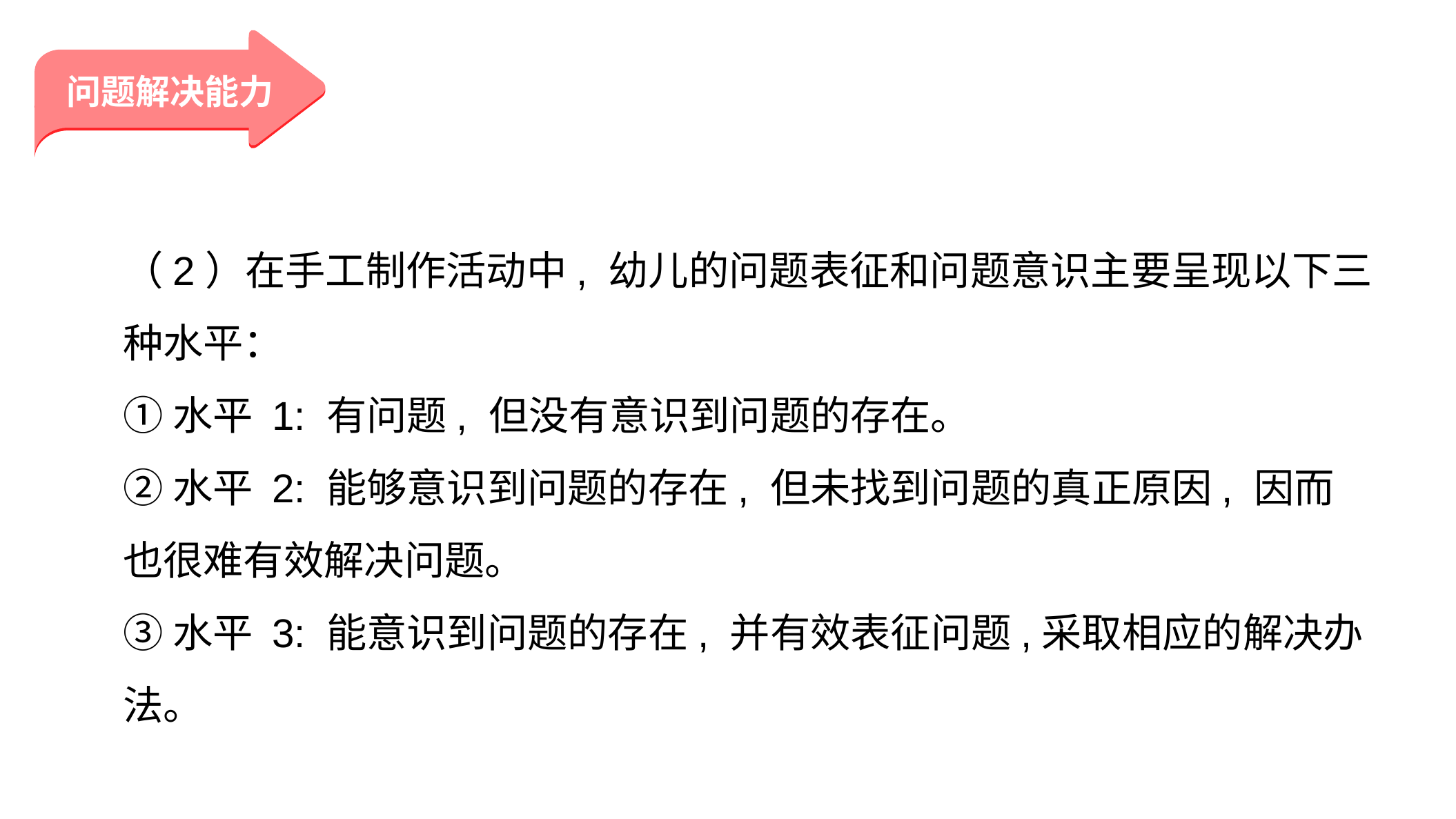

问题解决能力
（2）在手工制作活动中, 幼儿的问题表征和问题意识主要呈现以下三种水平：
①水平 1: 有问题, 但没有意识到问题的存在。
②水平 2: 能够意识到问题的存在, 但未找到问题的真正原因, 因而也很难有效解决问题。
③水平 3: 能意识到问题的存在, 并有效表征问题,采取相应的解决办法。